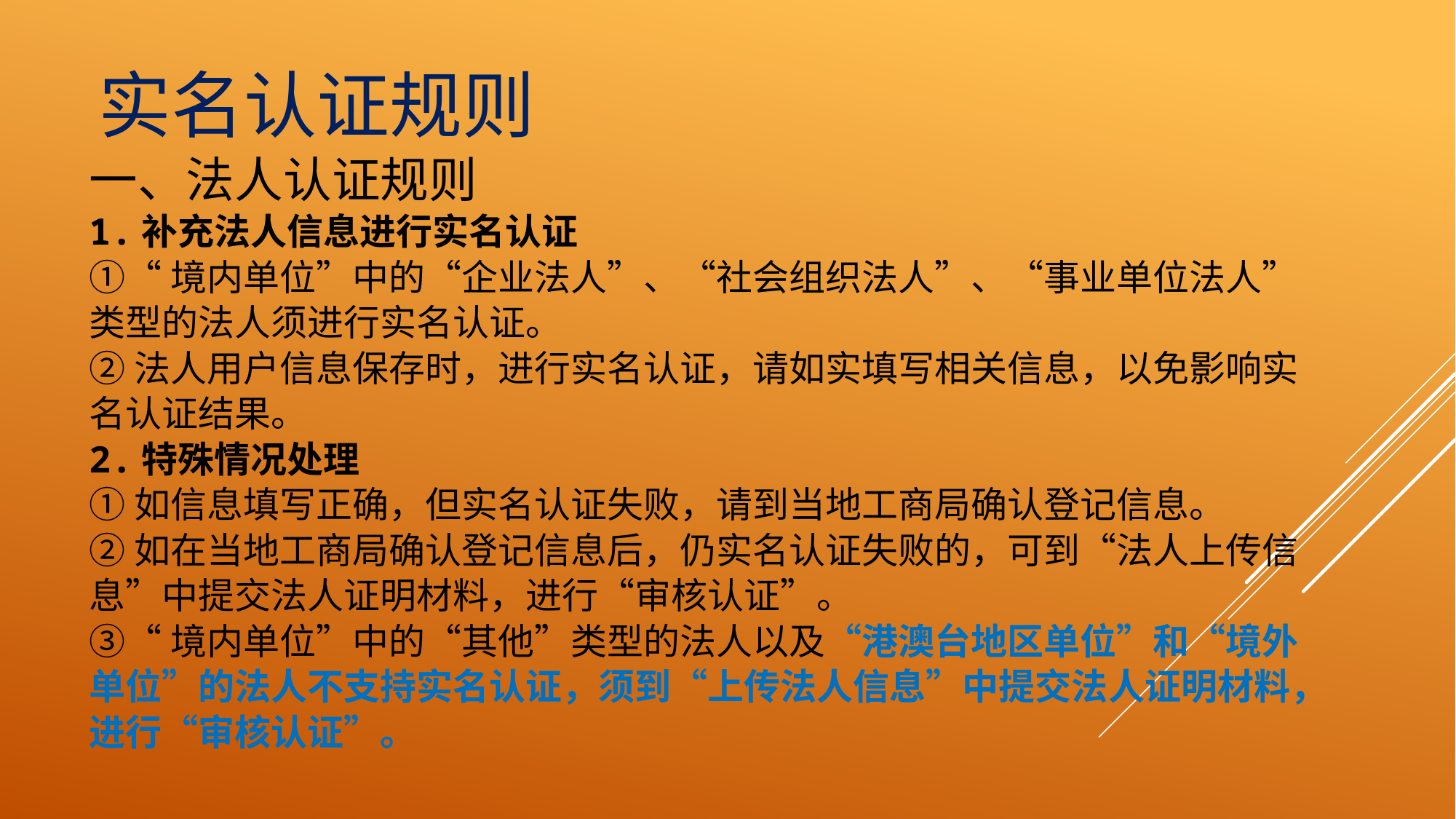

# 实名认证规则
一、法人认证规则
1.补充法人信息进行实名认证
①“境内单位”中的“企业法人”、“社会组织法人”、“事业单位法人”类型的法人须进行实名认证。
②法人用户信息保存时，进行实名认证，请如实填写相关信息，以免影响实名认证结果。
2.特殊情况处理
①如信息填写正确，但实名认证失败，请到当地工商局确认登记信息。
②如在当地工商局确认登记信息后，仍实名认证失败的，可到“法人上传信息”中提交法人证明材料，进行“审核认证”。
③“境内单位”中的“其他”类型的法人以及“港澳台地区单位”和“境外单位”的法人不支持实名认证，须到“上传法人信息”中提交法人证明材料，进行“审核认证”。